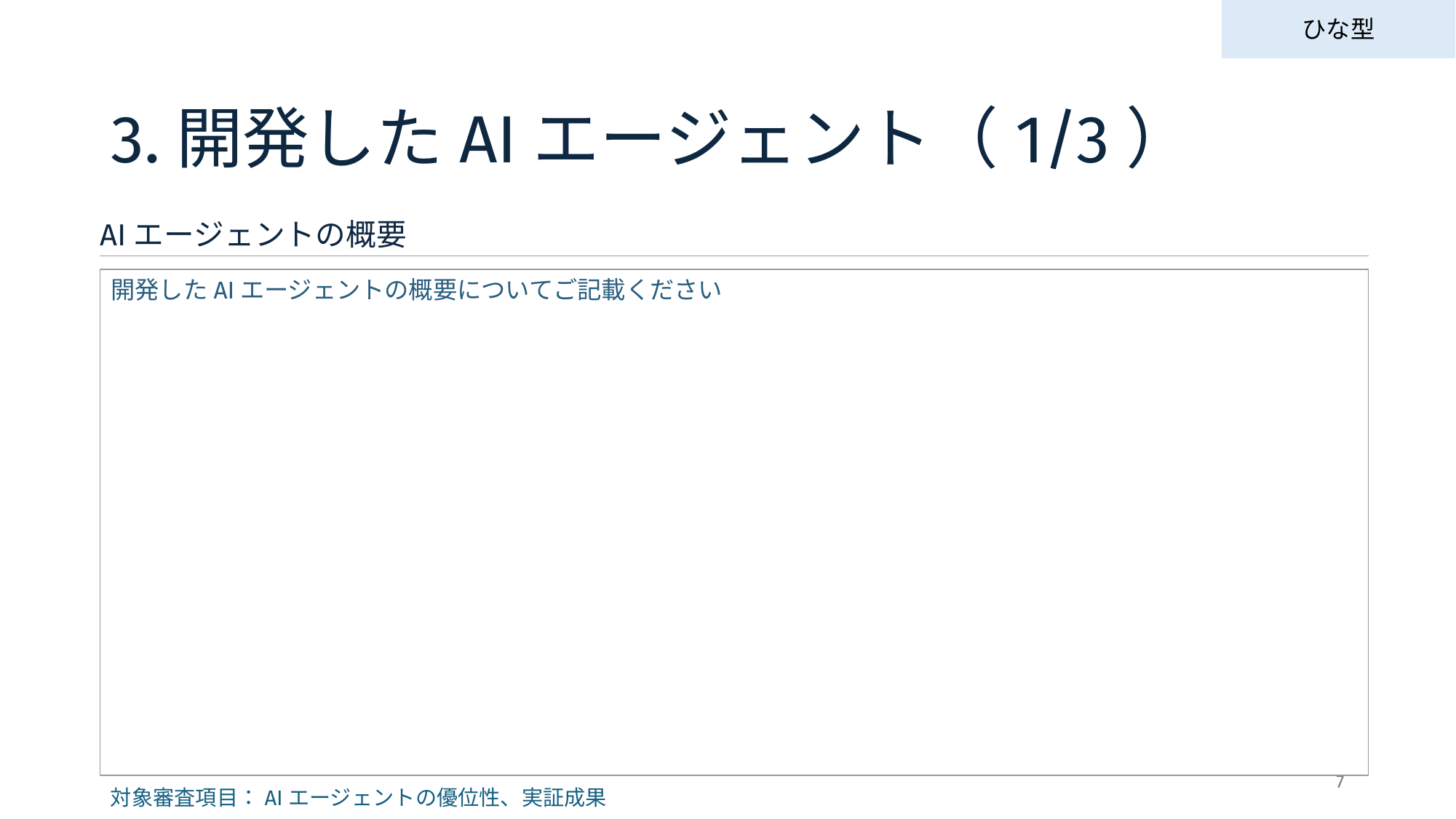

ひな型
3.開発したAIエージェント（1/3）
AIエージェントの概要
開発したAIエージェントの概要についてご記載ください
対象審査項目：AIエージェントの優位性、実証成果